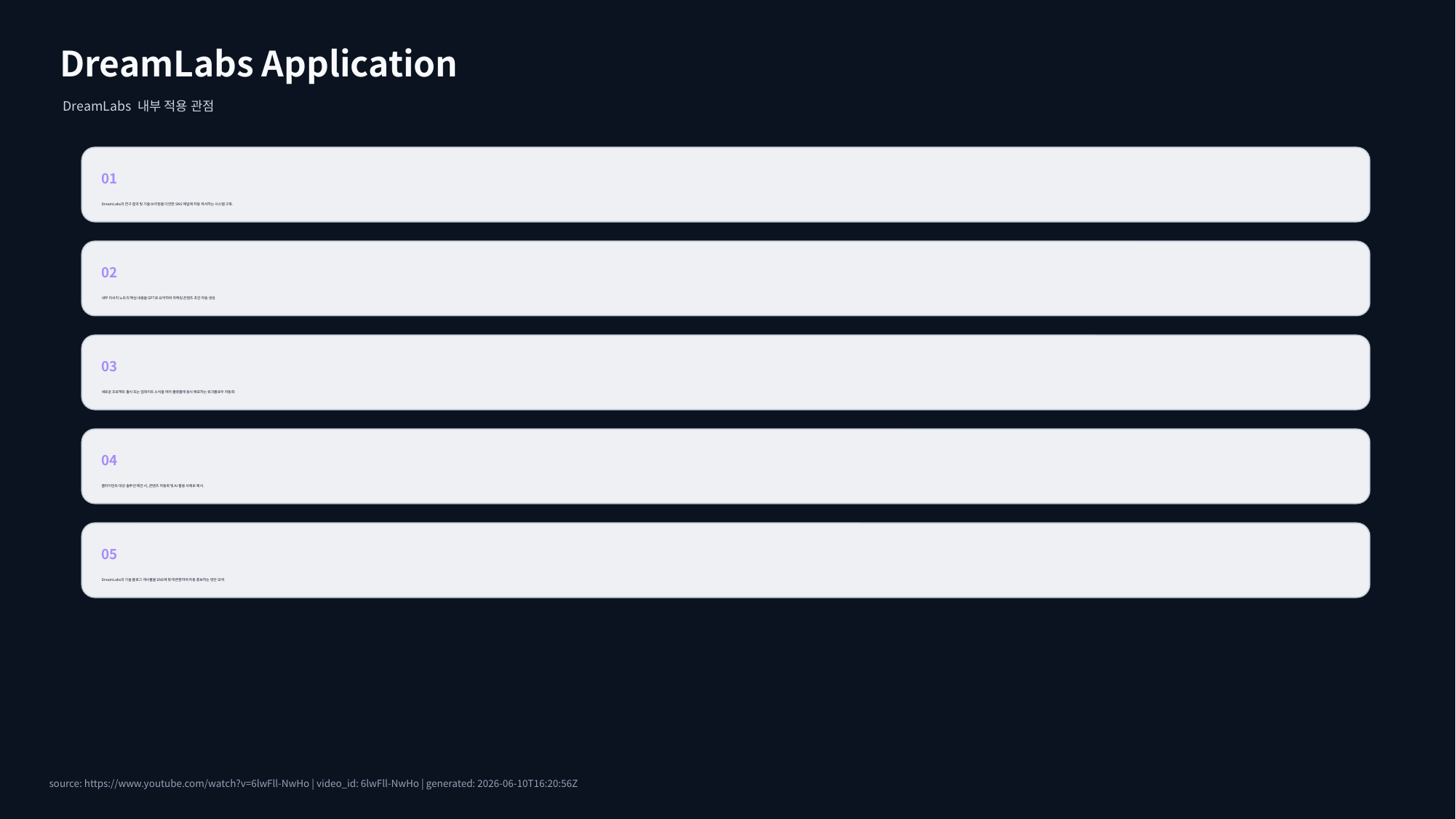

DreamLabs Application
DreamLabs 내부 적용 관점

01
DreamLabs의 연구 결과 및 기술 브리핑을 다양한 SNS 채널에 자동 게시하는 시스템 구축.

02
내부 리서치 노트의 핵심 내용을 GPT로 요약하여 마케팅 콘텐츠 초안 자동 생성.

03
새로운 프로젝트 출시 또는 업데이트 소식을 여러 플랫폼에 동시 배포하는 워크플로우 자동화.

04
클라이언트 대상 솔루션 제안 시, 콘텐츠 자동화 및 AI 활용 사례로 제시.

05
DreamLabs의 기술 블로그 게시물을 SNS에 맞게 변환하여 자동 홍보하는 방안 모색.
source: https://www.youtube.com/watch?v=6lwFll-NwHo | video_id: 6lwFll-NwHo | generated: 2026-06-10T16:20:56Z